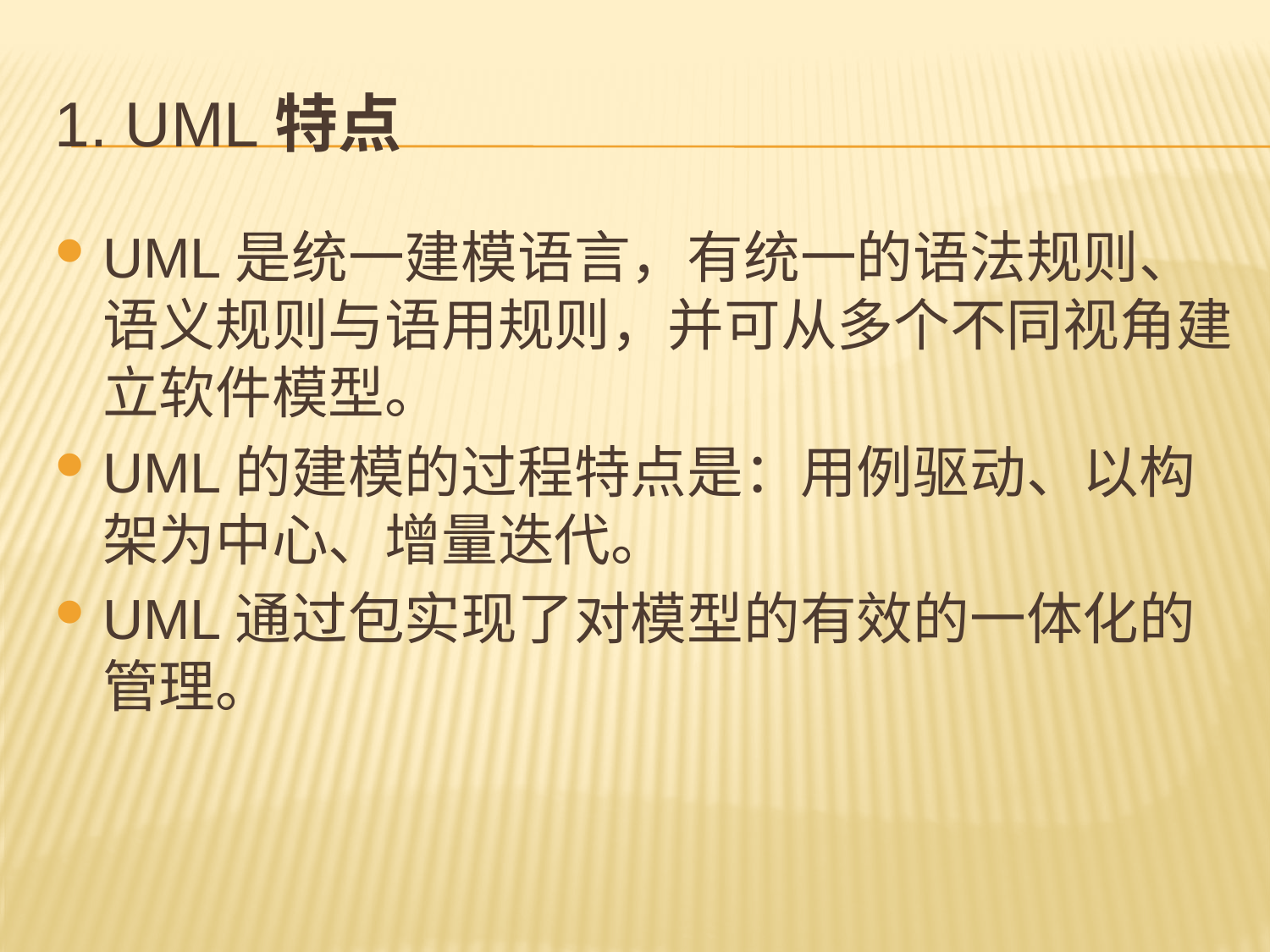

# 1. UML特点
UML是统一建模语言，有统一的语法规则、语义规则与语用规则，并可从多个不同视角建立软件模型。
UML的建模的过程特点是：用例驱动、以构架为中心、增量迭代。
UML通过包实现了对模型的有效的一体化的管理。